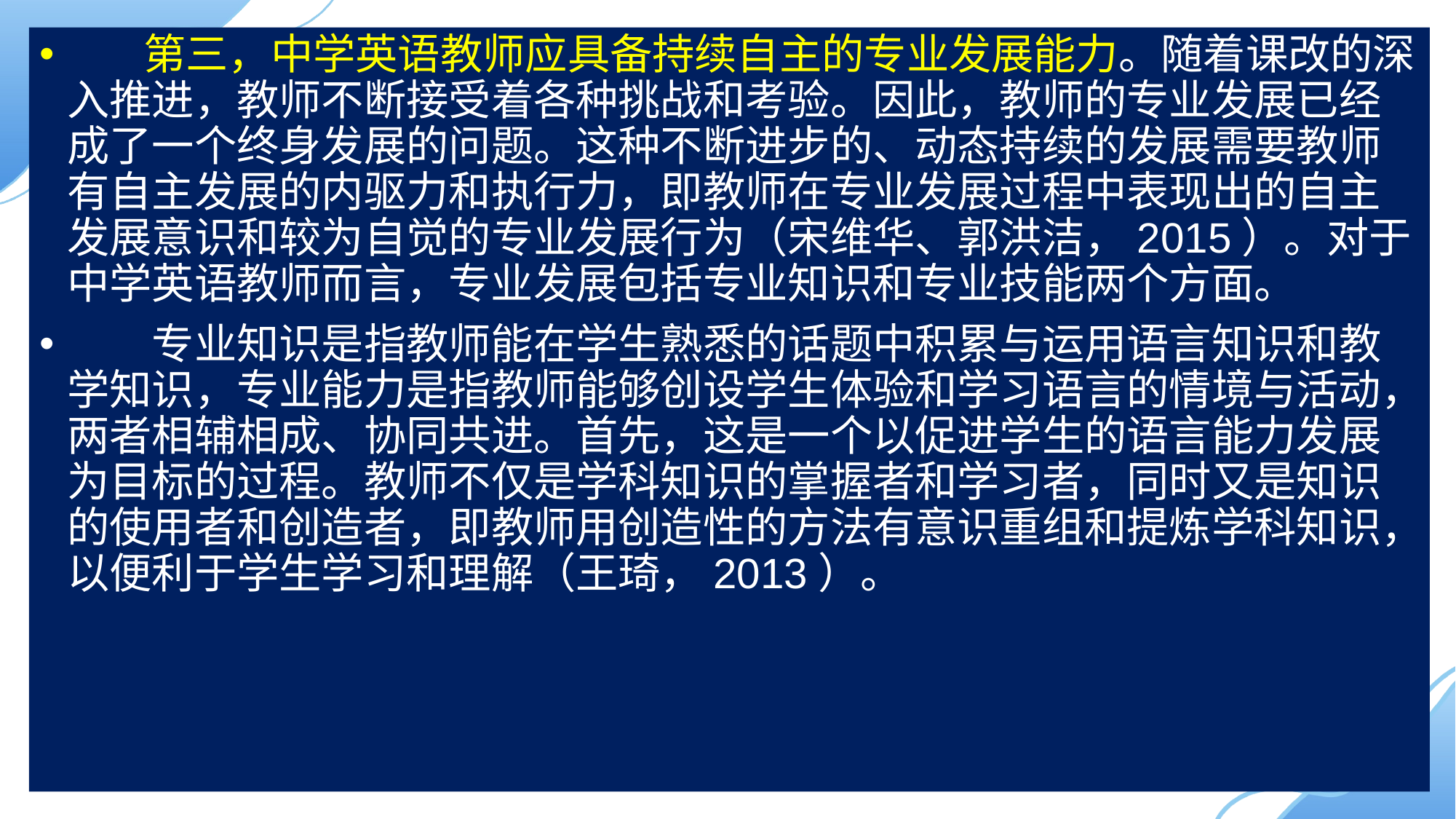

第三，中学英语教师应具备持续自主的专业发展能力。随着课改的深入推进，教师不断接受着各种挑战和考验。因此，教师的专业发展已经成了一个终身发展的问题。这种不断进步的、动态持续的发展需要教师有自主发展的内驱力和执行力，即教师在专业发展过程中表现出的自主发展意识和较为自觉的专业发展行为（宋维华、郭洪洁，2015）。对于中学英语教师而言，专业发展包括专业知识和专业技能两个方面。
　　专业知识是指教师能在学生熟悉的话题中积累与运用语言知识和教学知识，专业能力是指教师能够创设学生体验和学习语言的情境与活动，两者相辅相成、协同共进。首先，这是一个以促进学生的语言能力发展为目标的过程。教师不仅是学科知识的掌握者和学习者，同时又是知识的使用者和创造者，即教师用创造性的方法有意识重组和提炼学科知识，以便利于学生学习和理解（王琦，2013）。